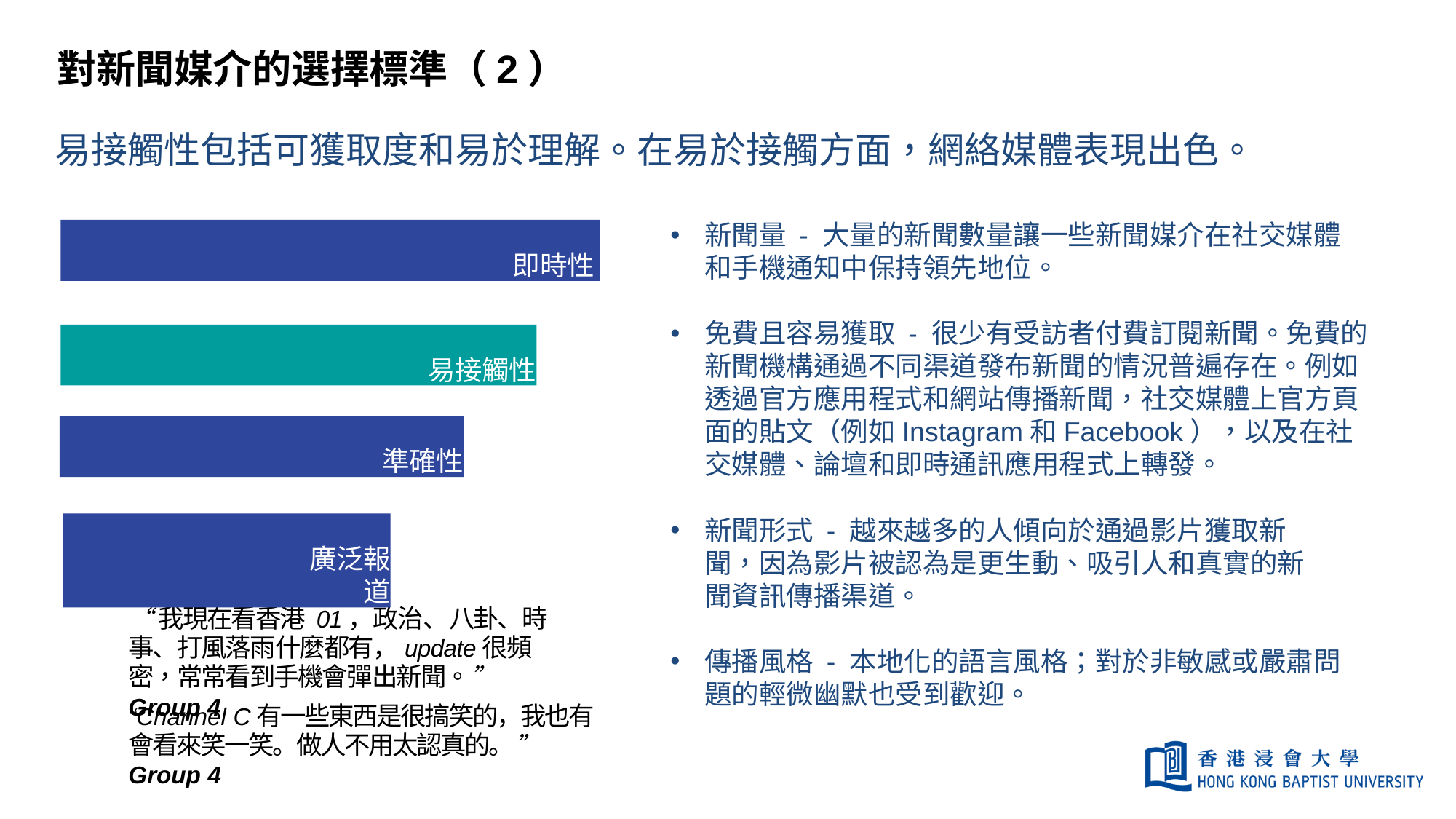

# 對新聞媒介的選擇標準（2）

易接觸性包括可獲取度和易於理解。在易於接觸方面，網絡媒體表現出色。

新聞量 - 大量的新聞數量讓一些新聞媒介在社交媒體和手機通知中保持領先地位。
  即時性
免費且容易獲取 - 很少有受訪者付費訂閱新聞。免費的新聞機構通過不同渠道發布新聞的情況普遍存在。例如透過官方應用程式和網站傳播新聞，社交媒體上官方頁面的貼文（例如Instagram和Facebook），以及在社交媒體、論壇和即時通訊應用程式上轉發。
易接觸性
    準確性
新聞形式 - 越來越多的人傾向於通過影片獲取新聞，因為影片被認為是更生動、吸引人和真實的新聞資訊傳播渠道。
  廣泛報道
“我現在看香港 01，政治、八卦、時事、打風落雨什麼都有，update很頻密，常常看到手機會彈出新聞。” Group 4

傳播風格 - 本地化的語言風格；對於非敏感或嚴肅問題的輕微幽默也受到歡迎。
“Channel C有一些東西是很搞笑的，我也有會看來笑一笑。做人不用太認真的。” Group 4